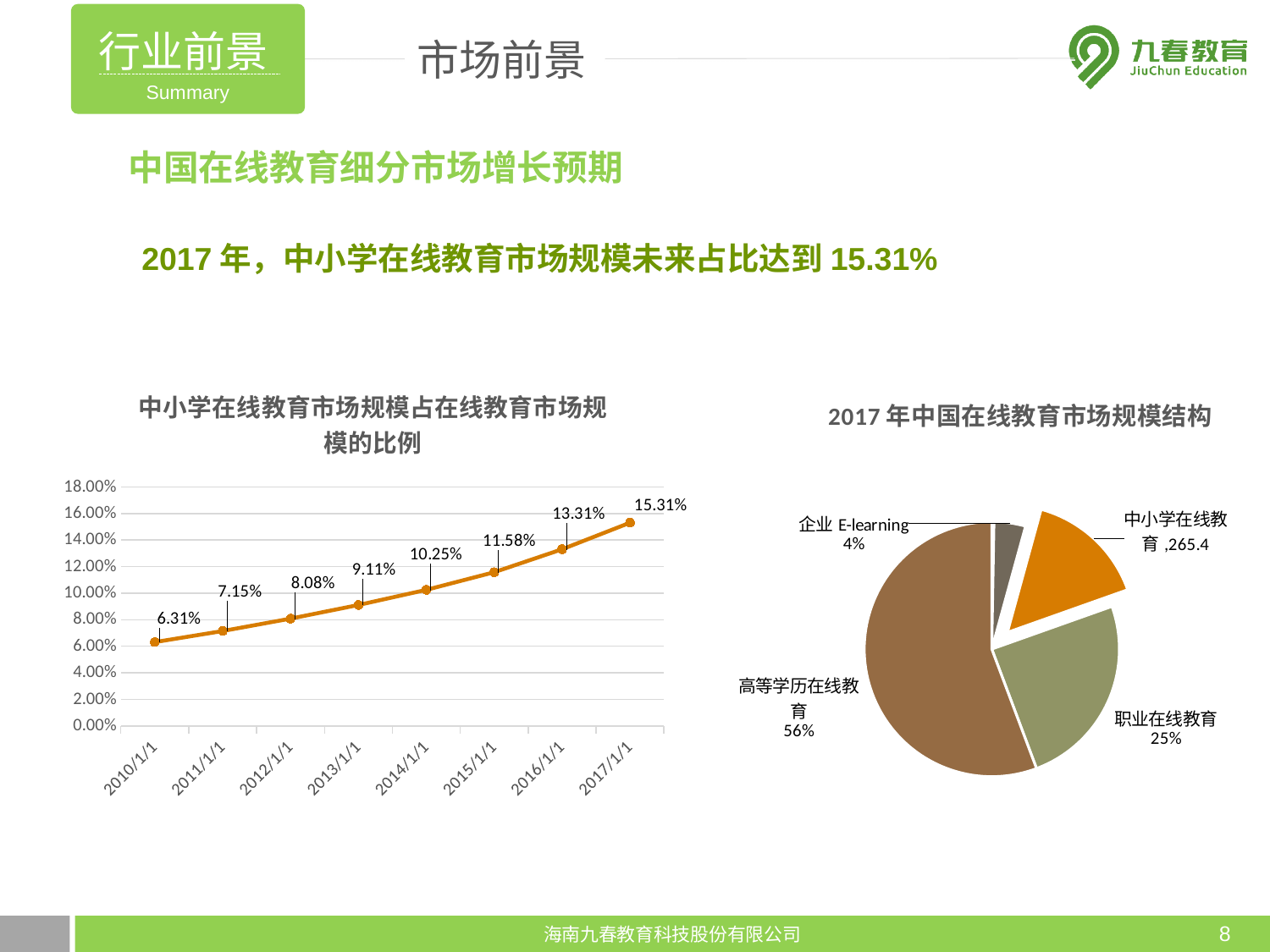

行业前景Summary
市场前景
中国在线教育细分市场增长预期
2017年，中小学在线教育市场规模未来占比达到15.31%

### Chart: 中小学在线教育市场规模占在线教育市场规模的比例

| Category | 中小学在线教育市场规模占比 |
|---|---|
| 40543 | 0.0631364562118126 |
| 40908 | 0.0714782608695652 |
| 41274 | 0.0807994289793005 |
| 41639 | 0.0910931174089069 |
| 42004 | 0.10250501002004 |
| 42369 | 0.115800956616598 |
| 42735 | 0.133106039521291 |
| 43100 | 0.153065344022147 |

### Chart: 2017年中国在线教育市场规模结构

| Category |  |
|---|---|
| 学前在线教育 | 4.9 |
| 企业E-learning | 69.0 |
| 中小学在线教育 | 265.4 |
| 职业在线教育 | 428.7 |
| 高等学历在线教育 | 965.9 |